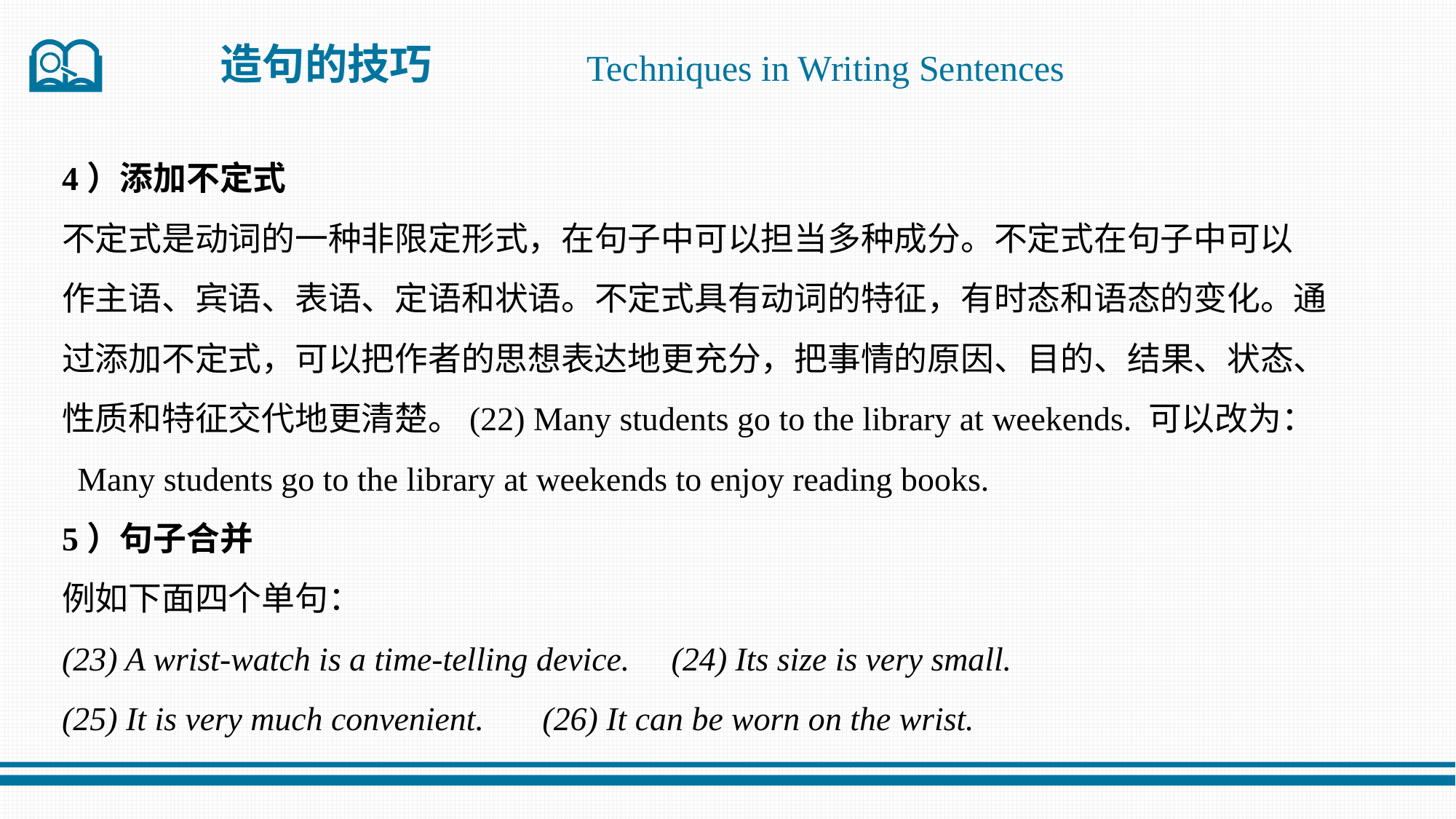

造句的技巧
Techniques in Writing Sentences
4）添加不定式
不定式是动词的一种非限定形式，在句子中可以担当多种成分。不定式在句子中可以
作主语、宾语、表语、定语和状语。不定式具有动词的特征，有时态和语态的变化。通过添加不定式，可以把作者的思想表达地更充分，把事情的原因、目的、结果、状态、性质和特征交代地更清楚。(22) Many students go to the library at weekends. 可以改为：     Many students go to the library at weekends to enjoy reading books.
5）句子合并
例如下面四个单句：
(23) A wrist-watch is a time-telling device.     (24) Its size is very small.
(25) It is very much convenient.       (26) It can be worn on the wrist.